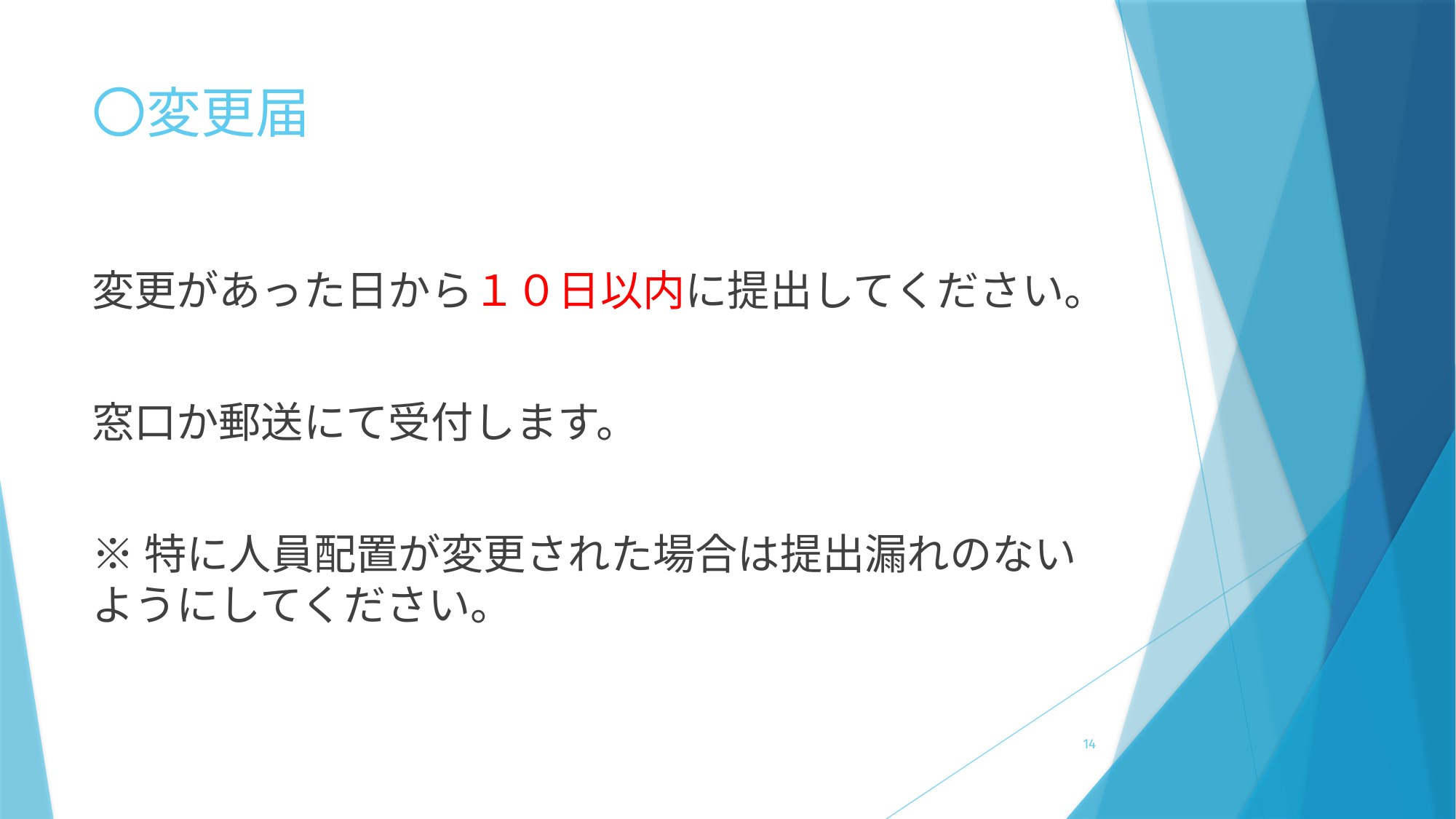

# 〇変更届
変更があった日から１０日以内に提出してください。

窓口か郵送にて受付します。

※特に人員配置が変更された場合は提出漏れのないようにしてください。

14